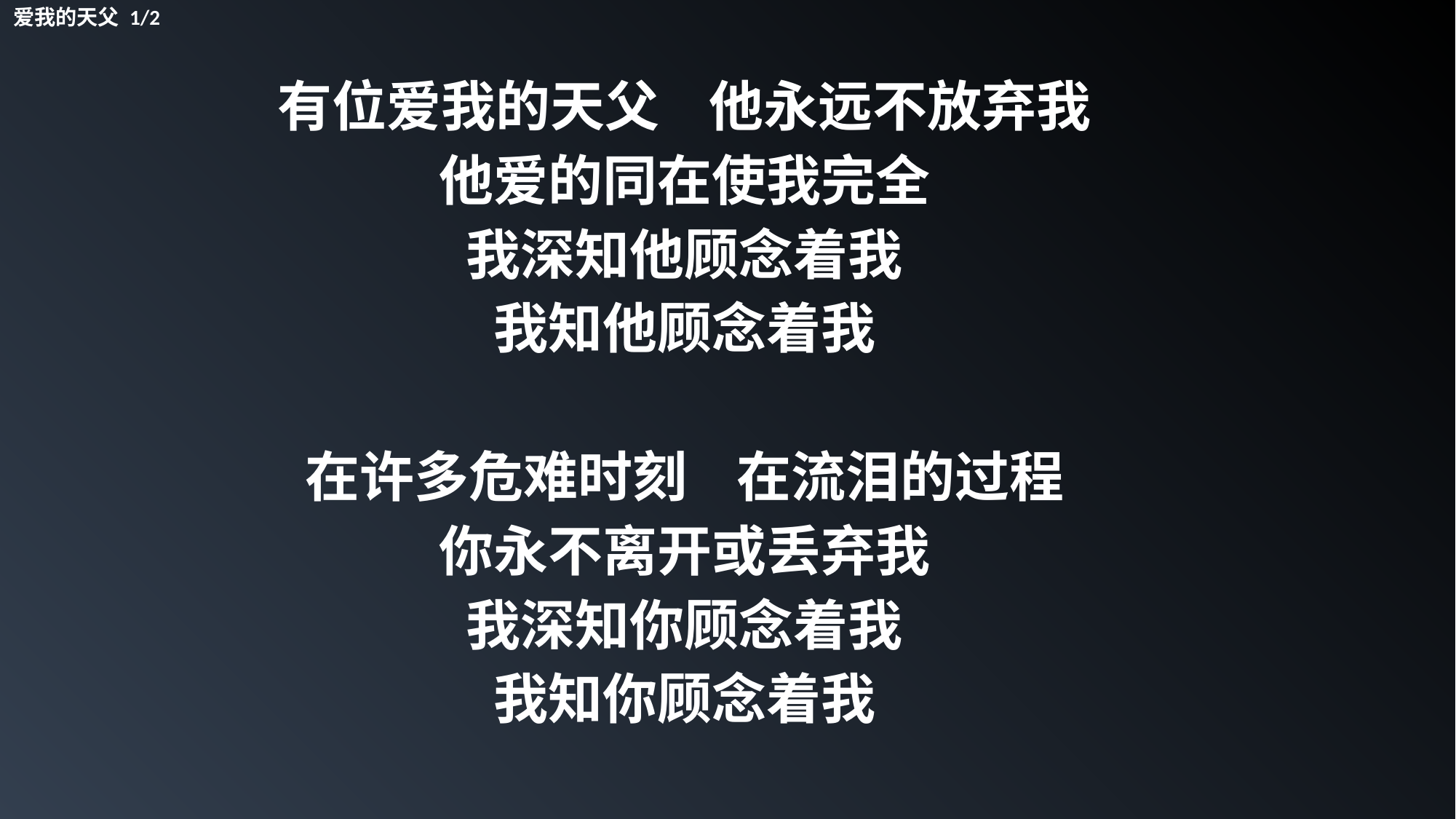

爱我的天父 1/2
有位爱我的天父    他永远不放弃我
他爱的同在使我完全
我深知他顾念着我
我知他顾念着我

在许多危难时刻    在流泪的过程
你永不离开或丢弃我
我深知你顾念着我
我知你顾念着我